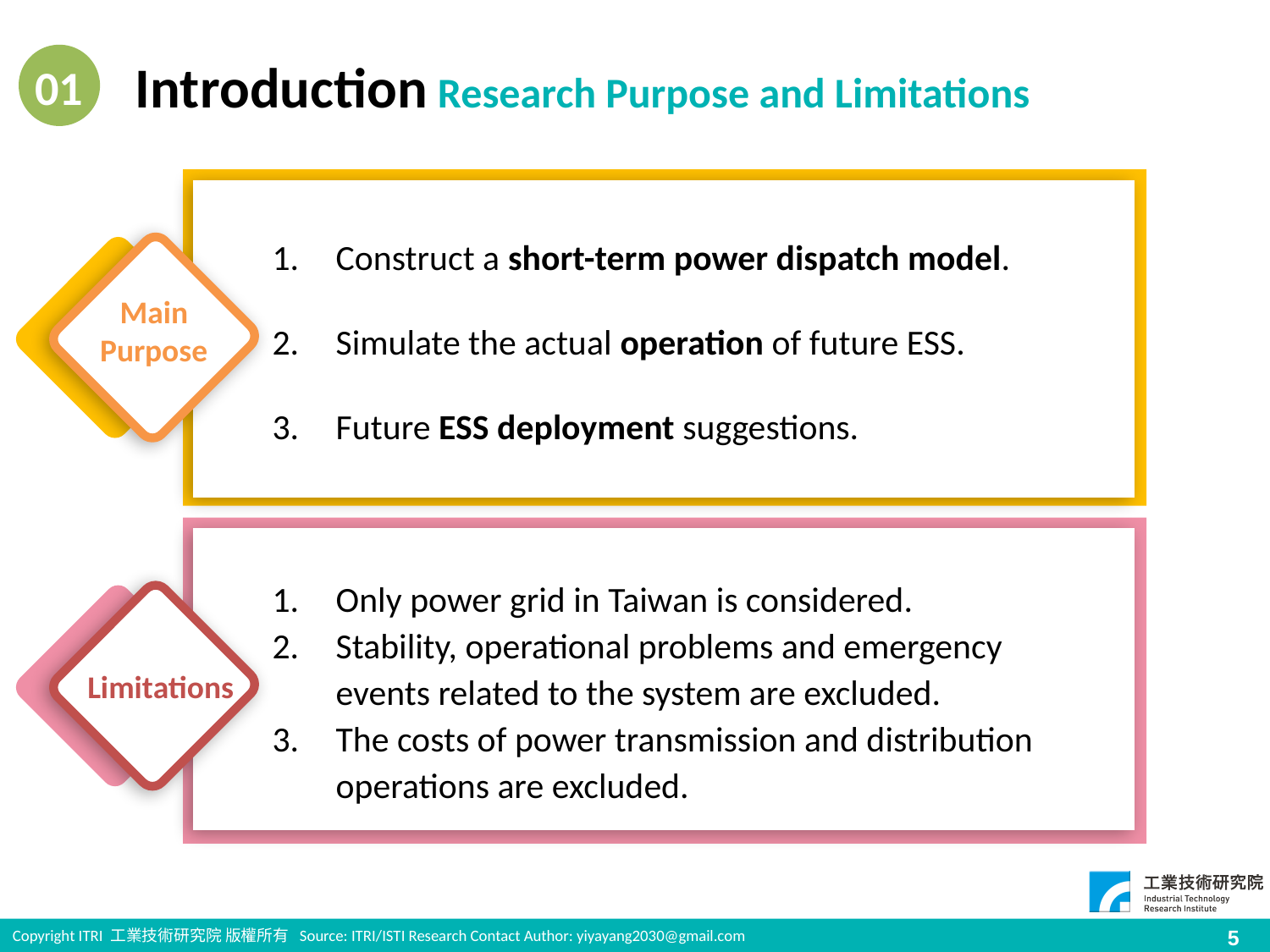

01
Introduction Research Purpose and Limitations

Construct a short-term power dispatch model.
Simulate the actual operation of future ESS.
Future ESS deployment suggestions.

Main Purpose

Only power grid in Taiwan is considered.
Stability, operational problems and emergency events related to the system are excluded.
The costs of power transmission and distribution operations are excluded.

Limitations
Copyright ITRI 工業技術研究院 版權所有  Source: ITRI/ISTI Research Contact Author: yiyayang2030@gmail.com